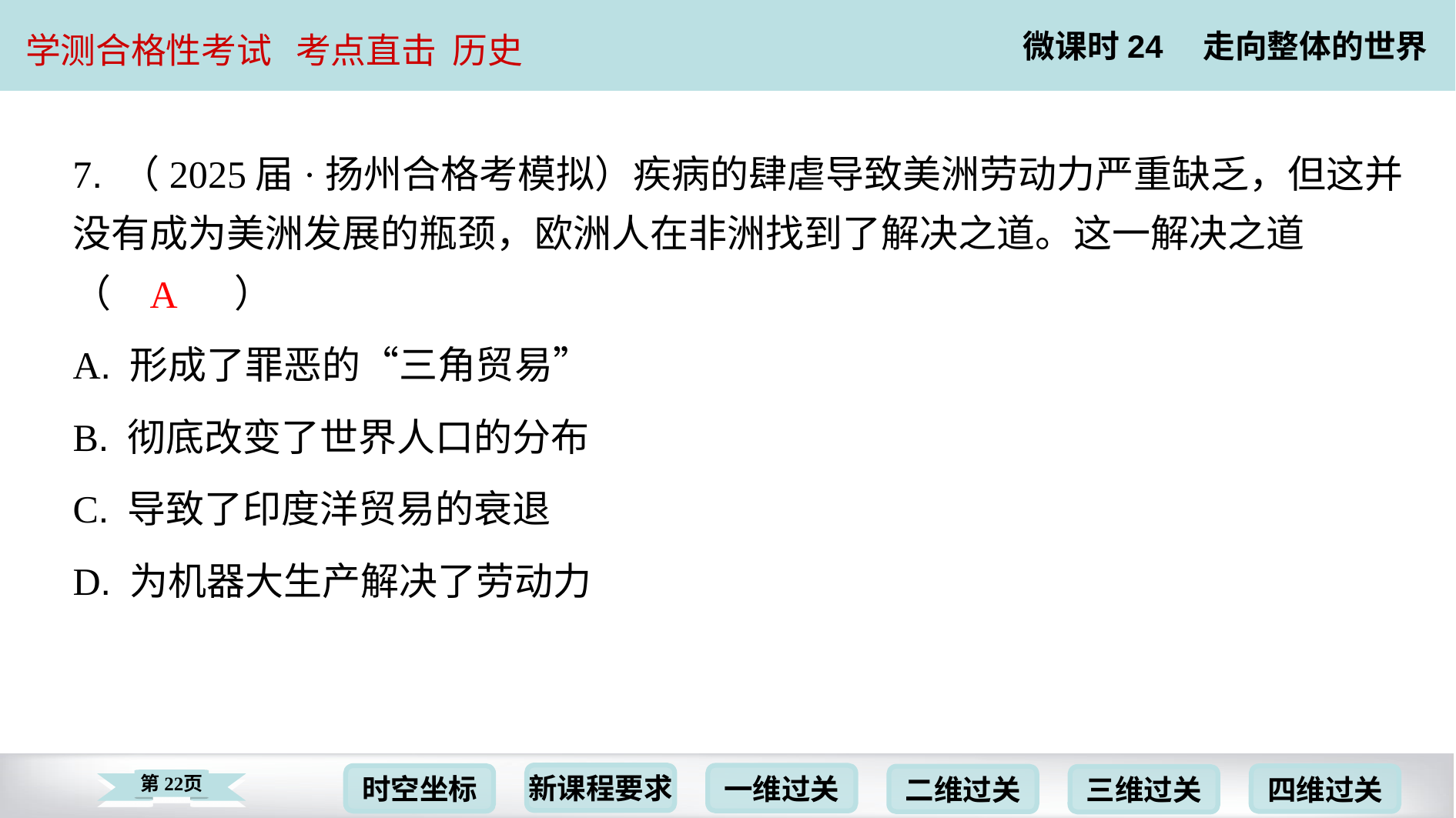

7. （2025届·扬州合格考模拟）疾病的肆虐导致美洲劳动力严重缺乏，但这并
没有成为美洲发展的瓶颈，欧洲人在非洲找到了解决之道。这一解决之道
（　A　）
A
| A. 形成了罪恶的“三角贸易” |
| --- |
| B. 彻底改变了世界人口的分布 |
| C. 导致了印度洋贸易的衰退 |
| D. 为机器大生产解决了劳动力 |